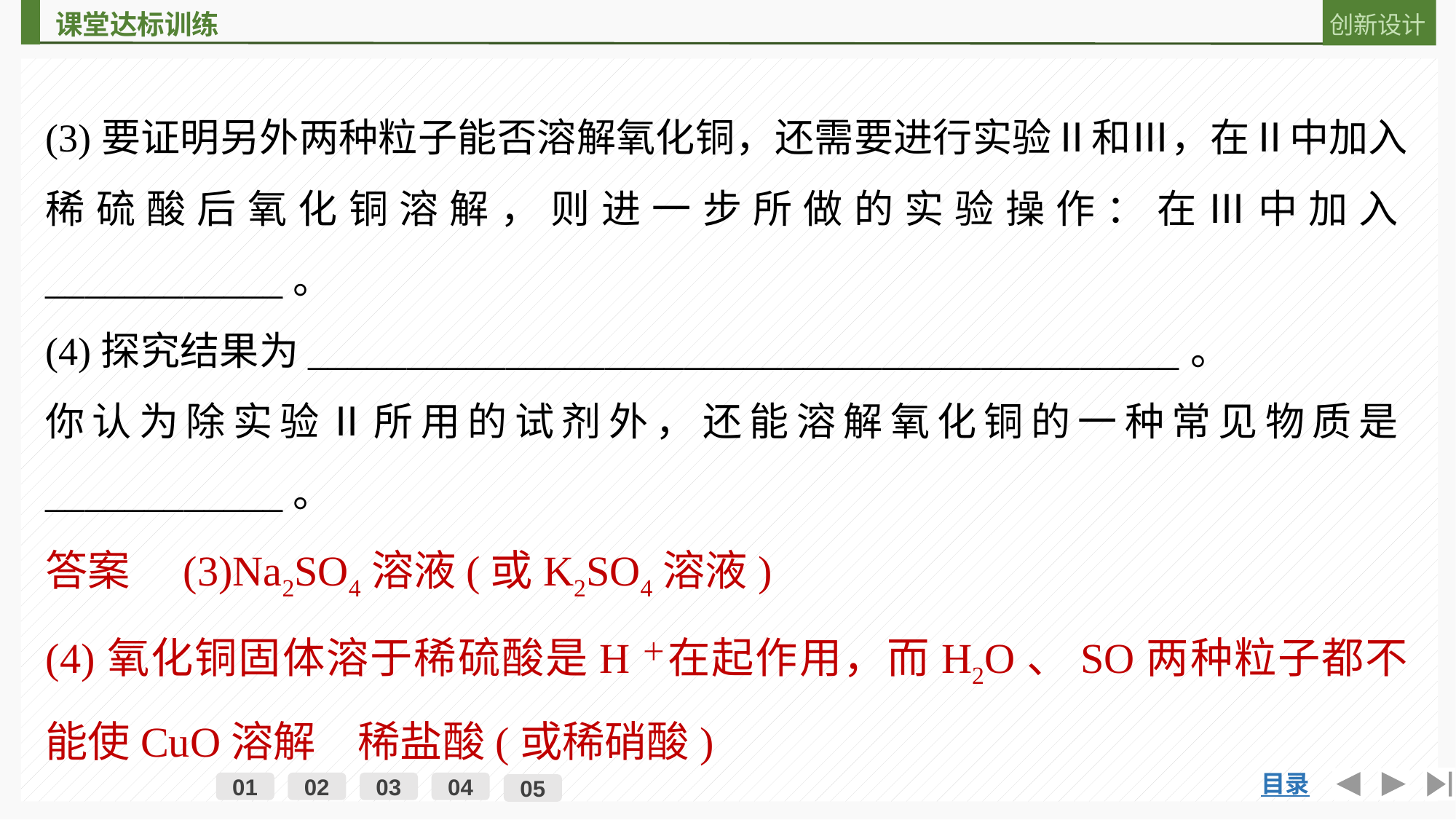

(3)要证明另外两种粒子能否溶解氧化铜，还需要进行实验Ⅱ和Ⅲ，在Ⅱ中加入稀硫酸后氧化铜溶解，则进一步所做的实验操作：在Ⅲ中加入____________。
(4)探究结果为____________________________________________。
你认为除实验Ⅱ所用的试剂外，还能溶解氧化铜的一种常见物质是____________。
答案　(3)Na2SO4溶液(或K2SO4溶液)
(4)氧化铜固体溶于稀硫酸是H＋在起作用，而H2O、SO两种粒子都不能使CuO溶解　稀盐酸(或稀硝酸)